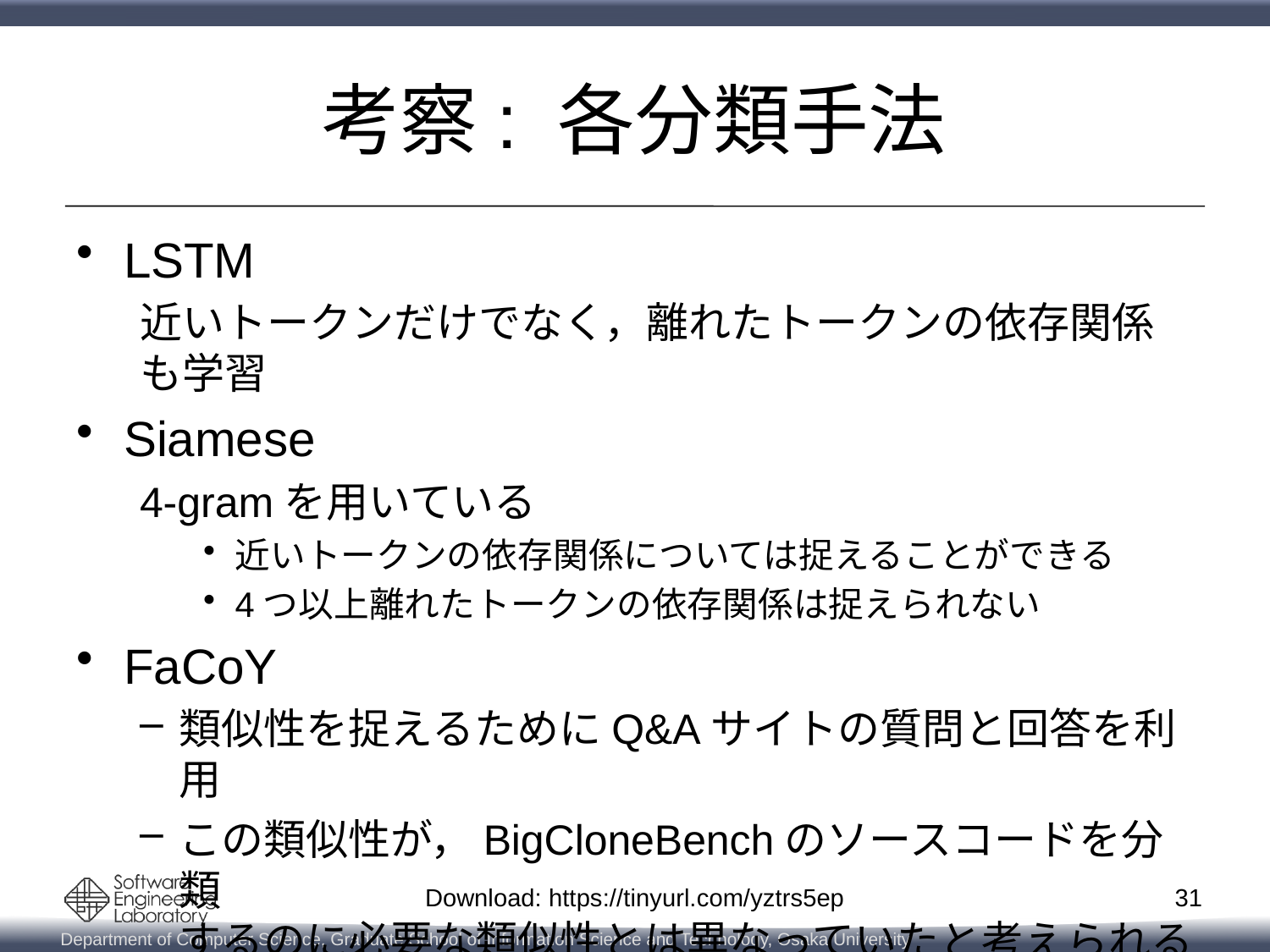

# 考察: 各分類手法
LSTM
近いトークンだけでなく，離れたトークンの依存関係も学習
Siamese
4-gramを用いている
近いトークンの依存関係については捉えることができる
4つ以上離れたトークンの依存関係は捉えられない
FaCoY
類似性を捉えるためにQ&Aサイトの質問と回答を利用
この類似性が，BigCloneBenchのソースコードを分類
するのに必要な類似性とは異なっていたと考えられる
31
Download: https://tinyurl.com/yztrs5ep